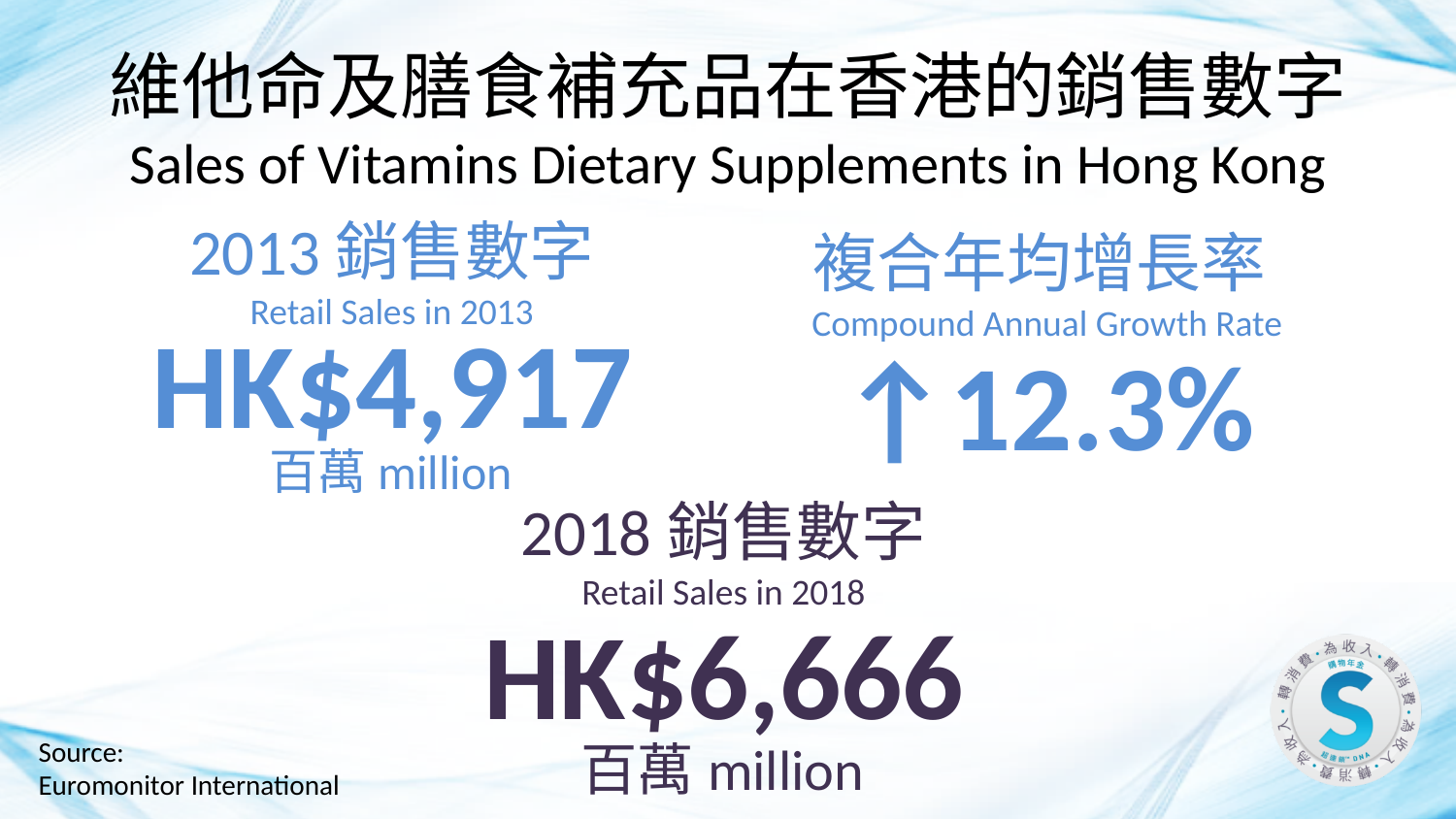

# 維他命及膳食補充品在香港的銷售數字 Sales of Vitamins Dietary Supplements in Hong Kong
2013銷售數字
Retail Sales in 2013
HK$4,917
百萬million
複合年均增長率Compound Annual Growth Rate
↑12.3%
2018銷售數字
Retail Sales in 2018
HK$6,666
百萬million
Source:
Euromonitor International